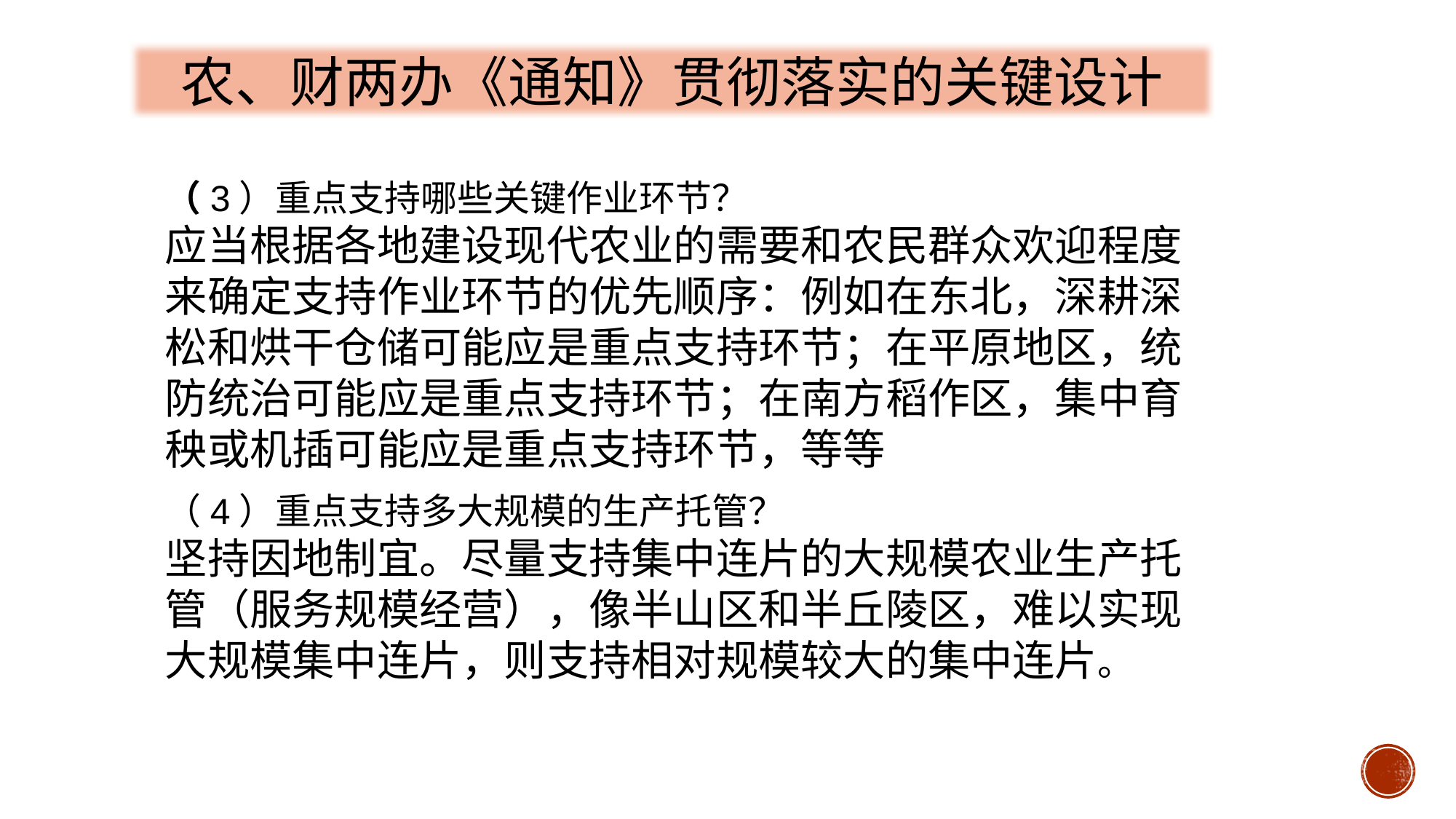

农、财两办《通知》贯彻落实的关键设计
（3）重点支持哪些关键作业环节？
应当根据各地建设现代农业的需要和农民群众欢迎程度来确定支持作业环节的优先顺序：例如在东北，深耕深松和烘干仓储可能应是重点支持环节；在平原地区，统防统治可能应是重点支持环节；在南方稻作区，集中育秧或机插可能应是重点支持环节，等等
（4）重点支持多大规模的生产托管？
坚持因地制宜。尽量支持集中连片的大规模农业生产托管（服务规模经营），像半山区和半丘陵区，难以实现大规模集中连片，则支持相对规模较大的集中连片。